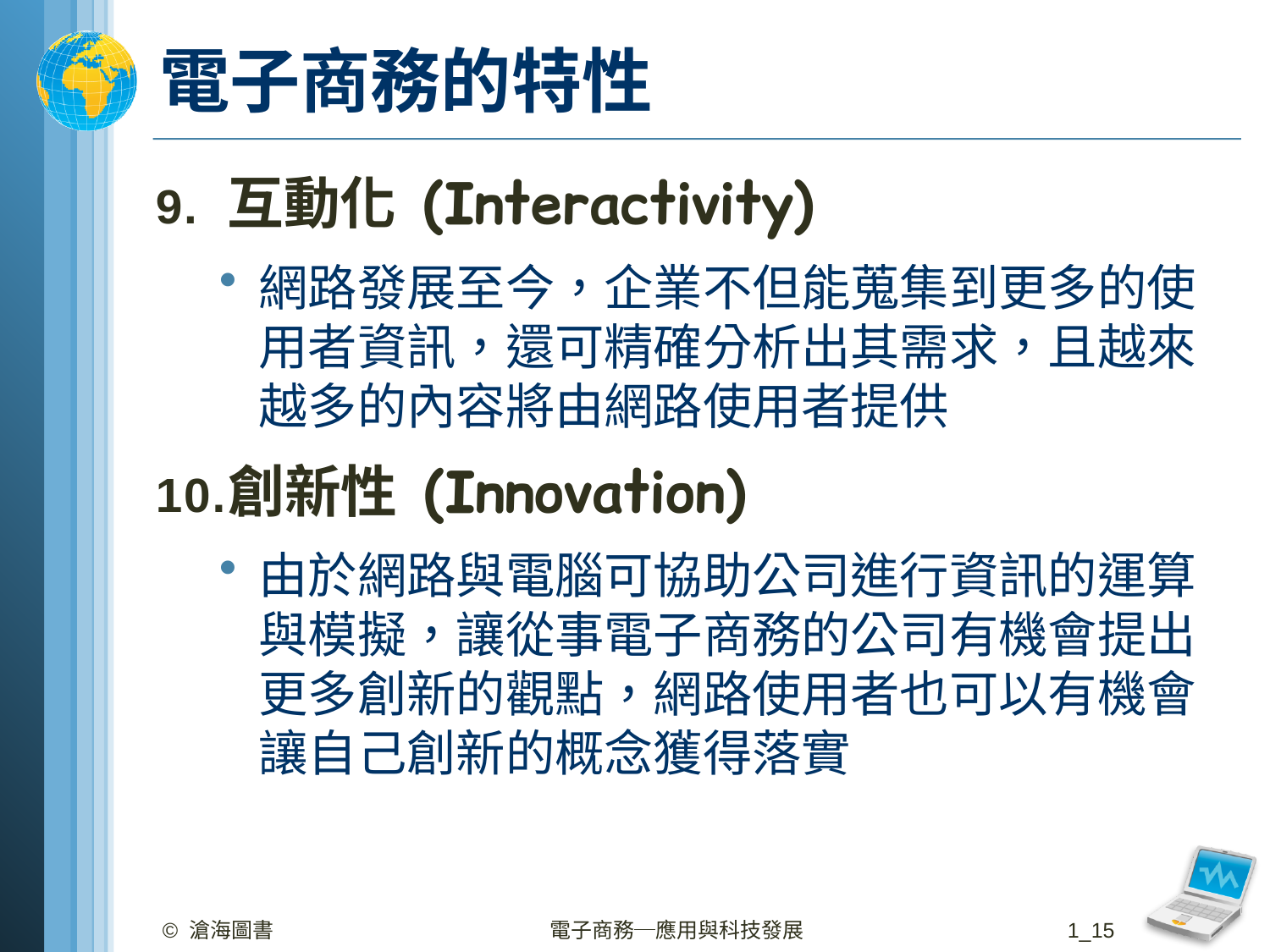

# 電子商務的特性
互動化 (Interactivity)
網路發展至今，企業不但能蒐集到更多的使用者資訊，還可精確分析出其需求，且越來越多的內容將由網路使用者提供
創新性 (Innovation)
由於網路與電腦可協助公司進行資訊的運算與模擬，讓從事電子商務的公司有機會提出更多創新的觀點，網路使用者也可以有機會讓自己創新的概念獲得落實
© 滄海圖書
電子商務─應用與科技發展
1_15